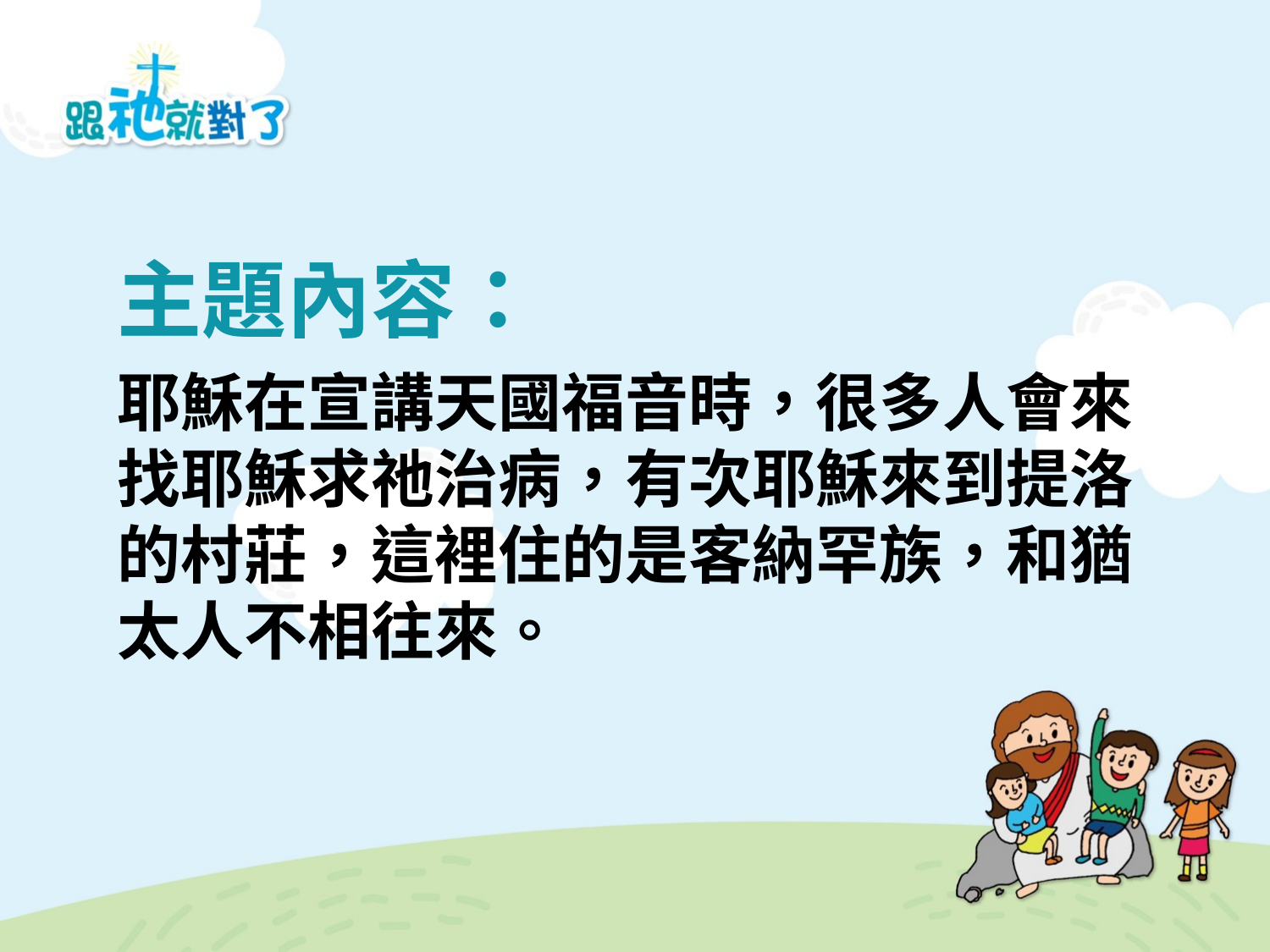

主題內容：
耶穌在宣講天國福音時，很多人會來找耶穌求祂治病，有次耶穌來到提洛的村莊，這裡住的是客納罕族，和猶太人不相往來。